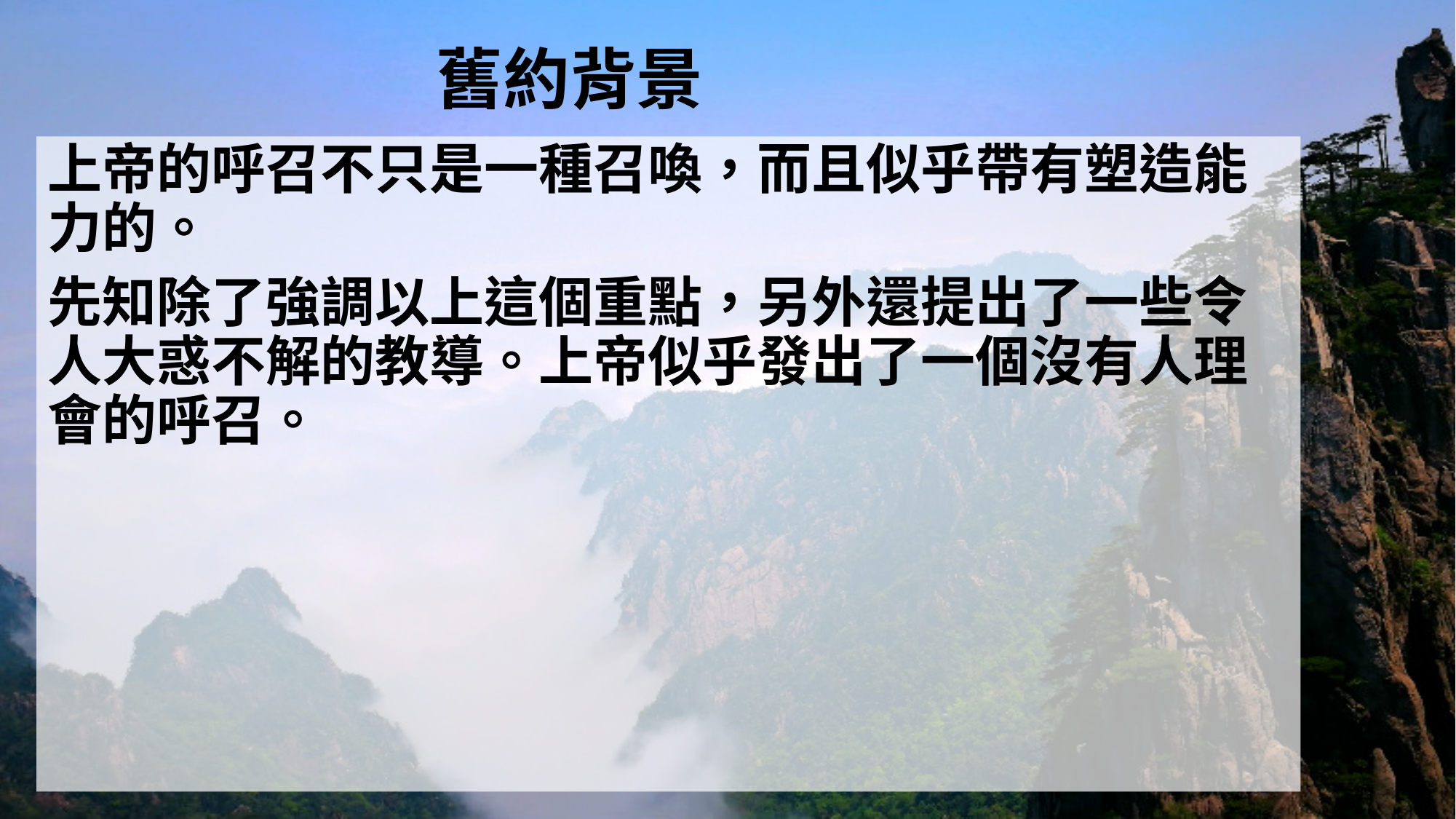

# 舊約背景
上帝的呼召不只是一種召喚，而且似乎帶有塑造能力的。
先知除了強調以上這個重點，另外還提出了一些令人大惑不解的教導。上帝似乎發出了一個沒有人理會的呼召。